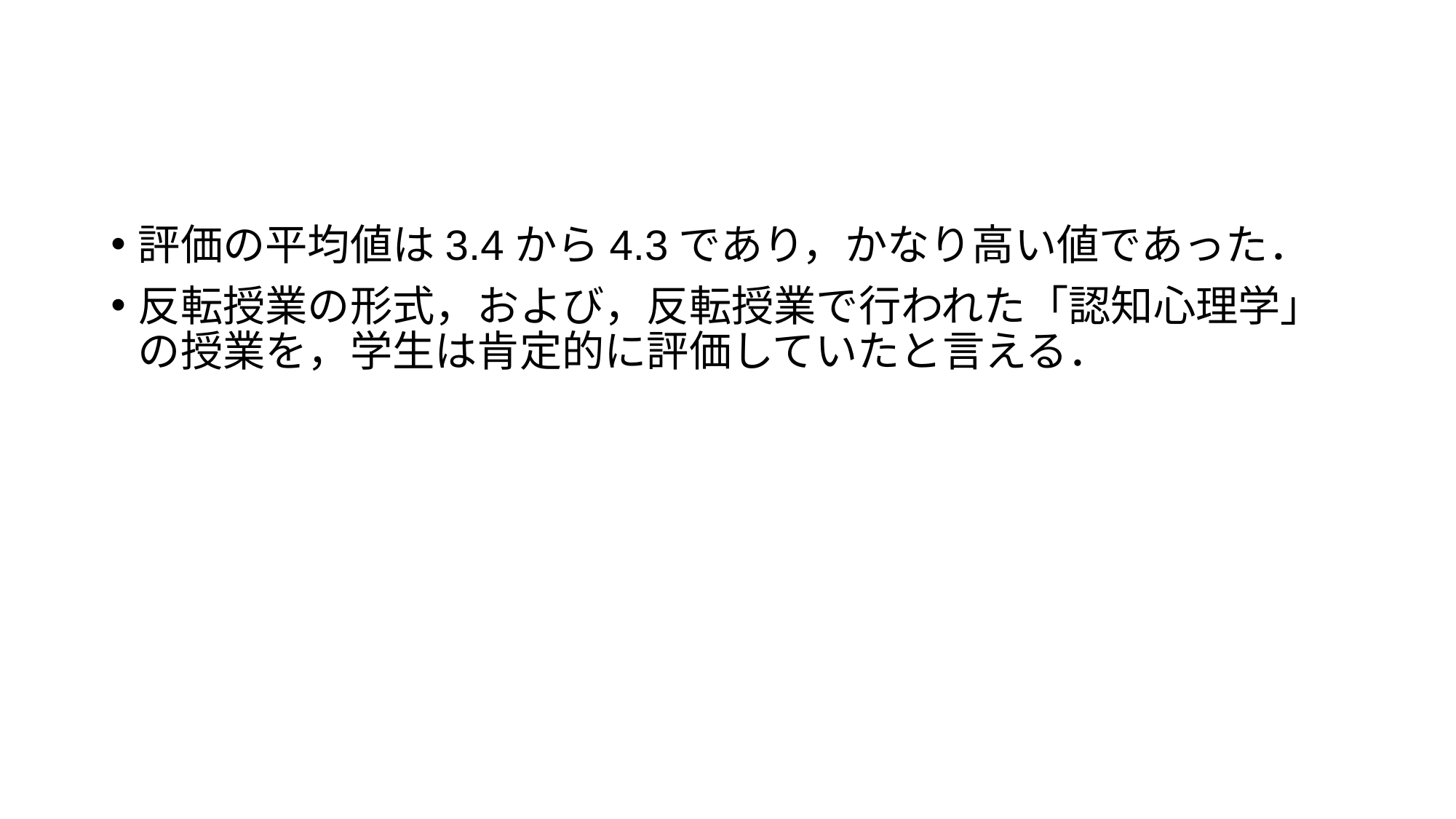

#
評価の平均値は3.4から4.3であり，かなり高い値であった．
反転授業の形式，および，反転授業で行われた「認知心理学」の授業を，学生は肯定的に評価していたと言える．